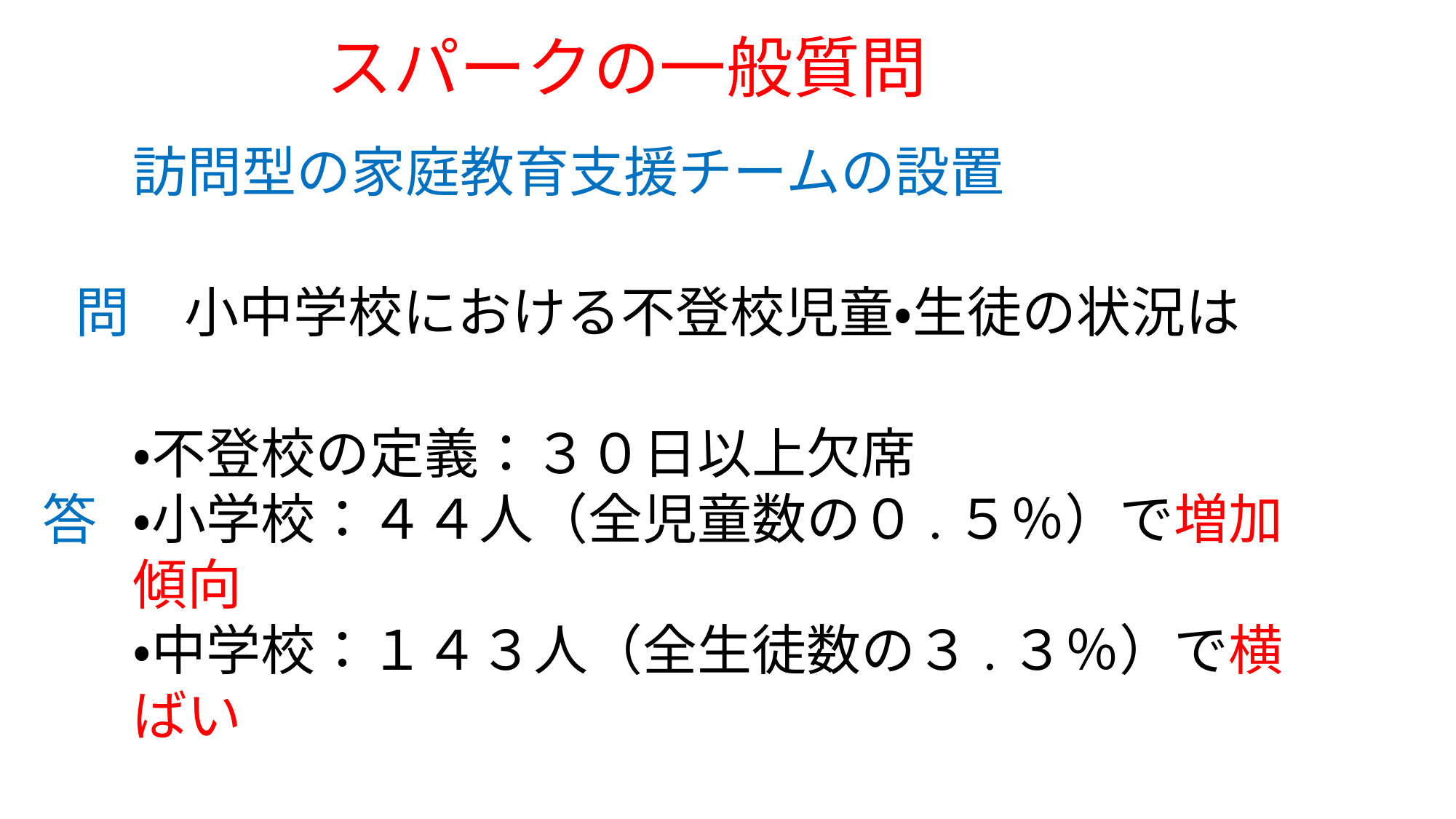

スパークの一般質問
訪問型の家庭教育支援チームの設置
問　小中学校における不登校児童・生徒の状況は
・不登校の定義：３０日以上欠席
・小学校：４４人（全児童数の０.５％）で増加傾向
・中学校：１４３人（全生徒数の３.３％）で横ばい
答